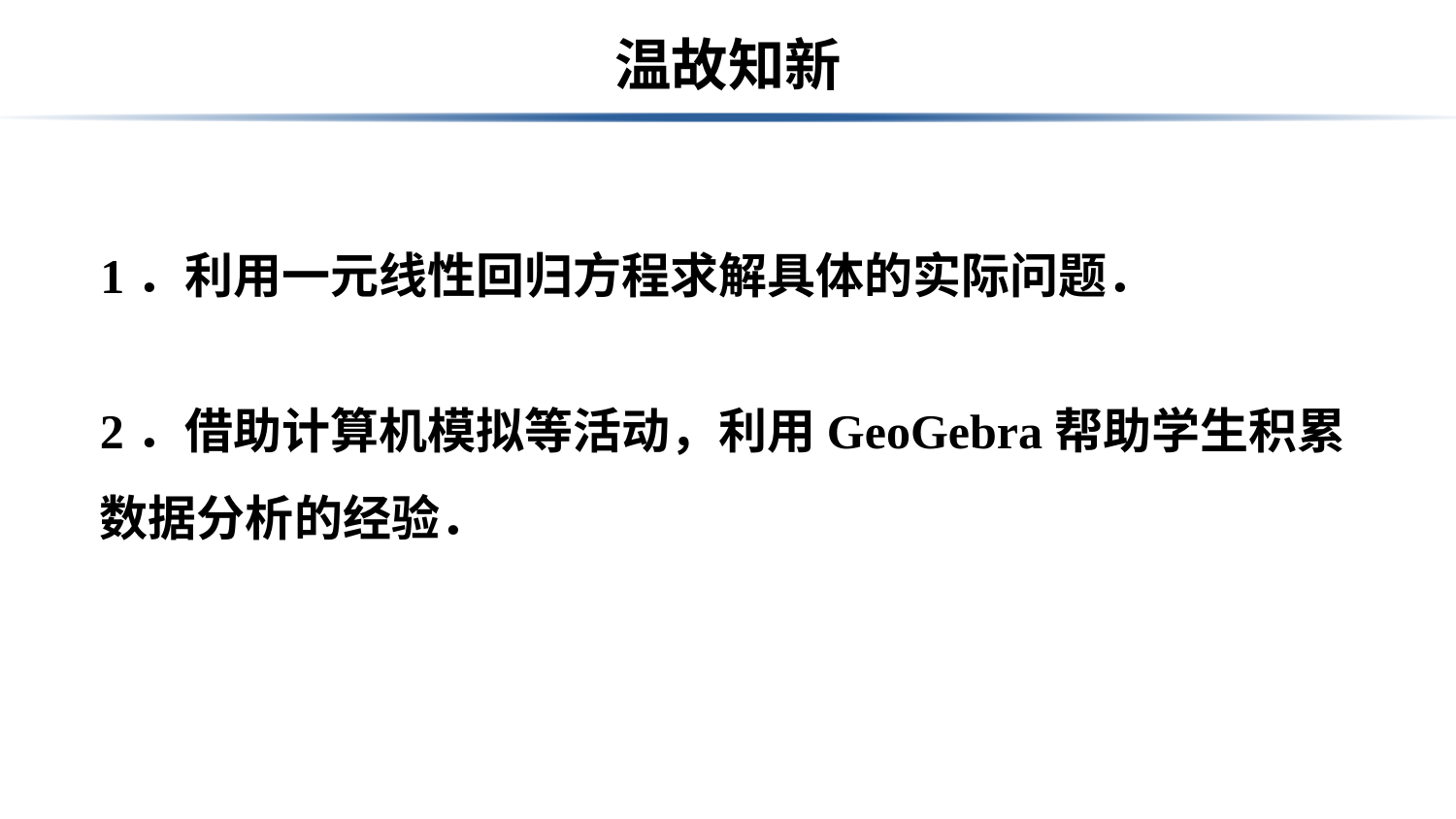

# 温故知新
1．利用一元线性回归方程求解具体的实际问题．
2．借助计算机模拟等活动，利用GeoGebra帮助学生积累数据分析的经验．